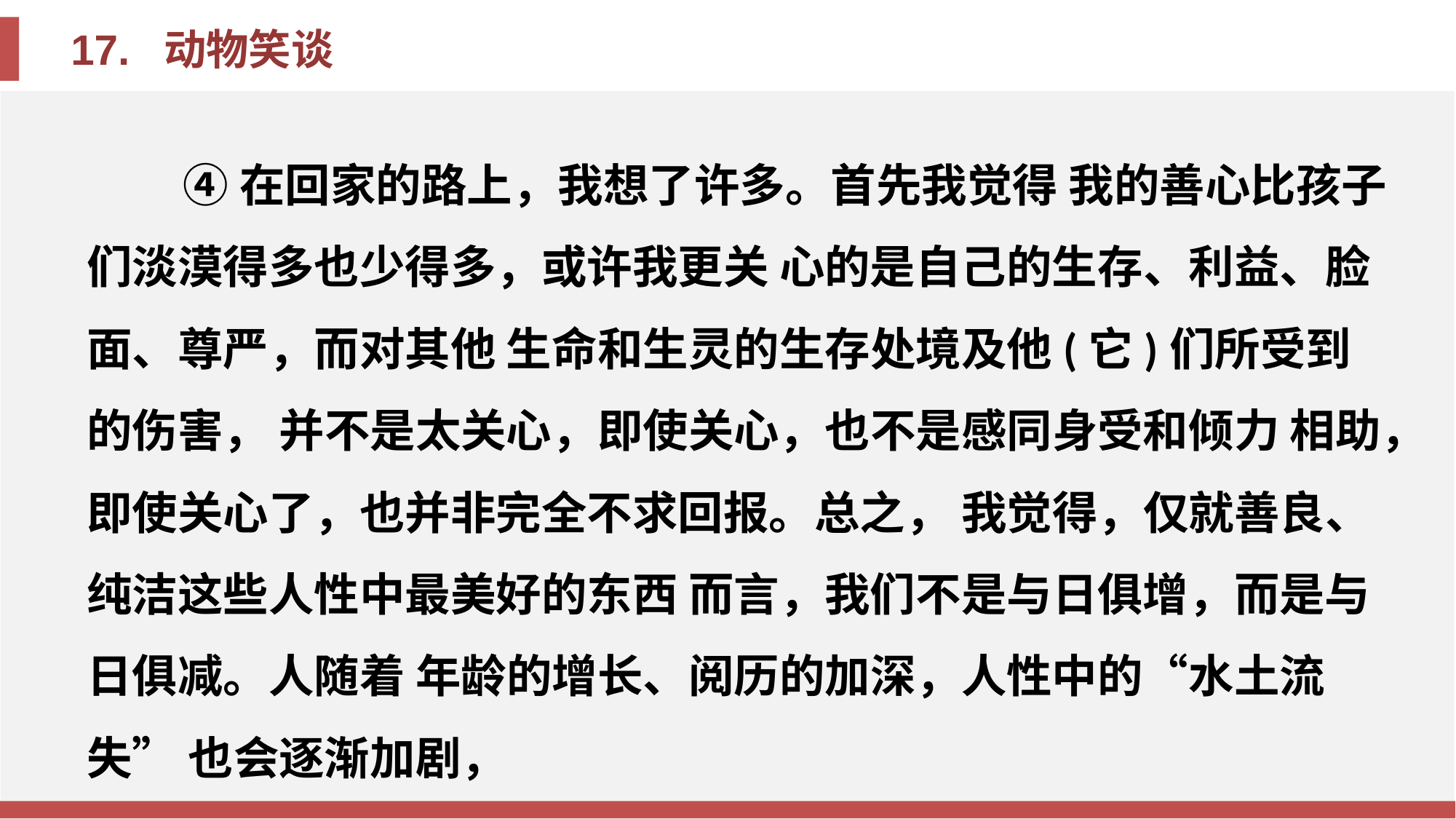

④在回家的路上，我想了许多。首先我觉得 我的善心比孩子们淡漠得多也少得多，或许我更关 心的是自己的生存、利益、脸面、尊严，而对其他 生命和生灵的生存处境及他(它)们所受到的伤害， 并不是太关心，即使关心，也不是感同身受和倾力 相助，即使关心了，也并非完全不求回报。总之， 我觉得，仅就善良、纯洁这些人性中最美好的东西 而言，我们不是与日俱增，而是与日俱减。人随着 年龄的增长、阅历的加深，人性中的“水土流失” 也会逐渐加剧，